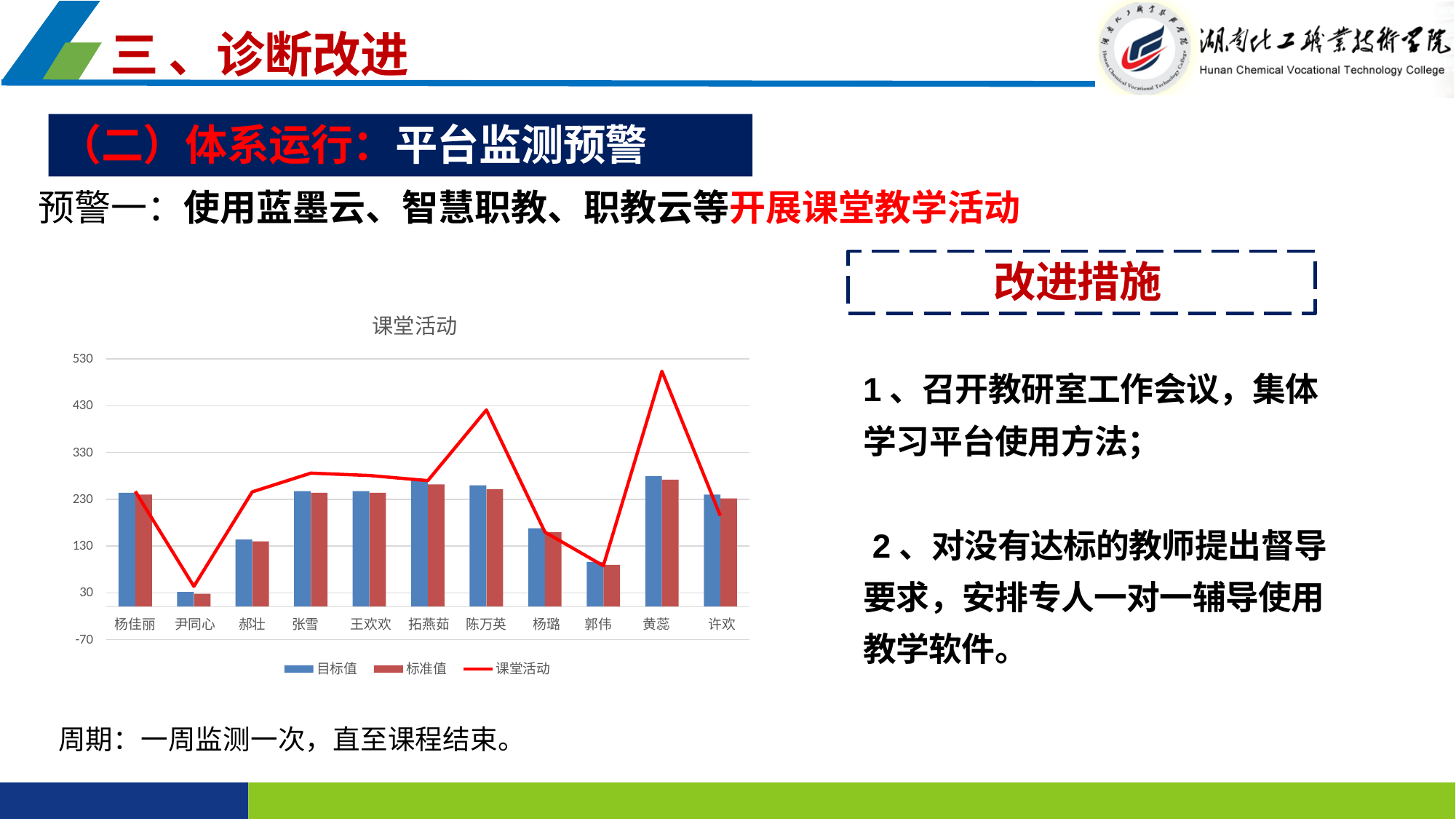

三 、诊断改进

（二）体系运行：平台监测预警
预警一：使用蓝墨云、智慧职教、职教云等开展课堂教学活动

   改进措施
课堂活动
530
1、召开教研室工作会议，集体学习平台使用方法；

 2、对没有达标的教师提出督导要求，安排专人一对一辅导使用教学软件。

430

330

230

130

30

杨佳丽	尹同心
郝壮	张雪	王欢欢	拓燕茹
陈万英	杨璐	郭伟	黄蕊	许欢
-70

目标值
标准值
课堂活动

周期：一周监测一次，直至课程结束。